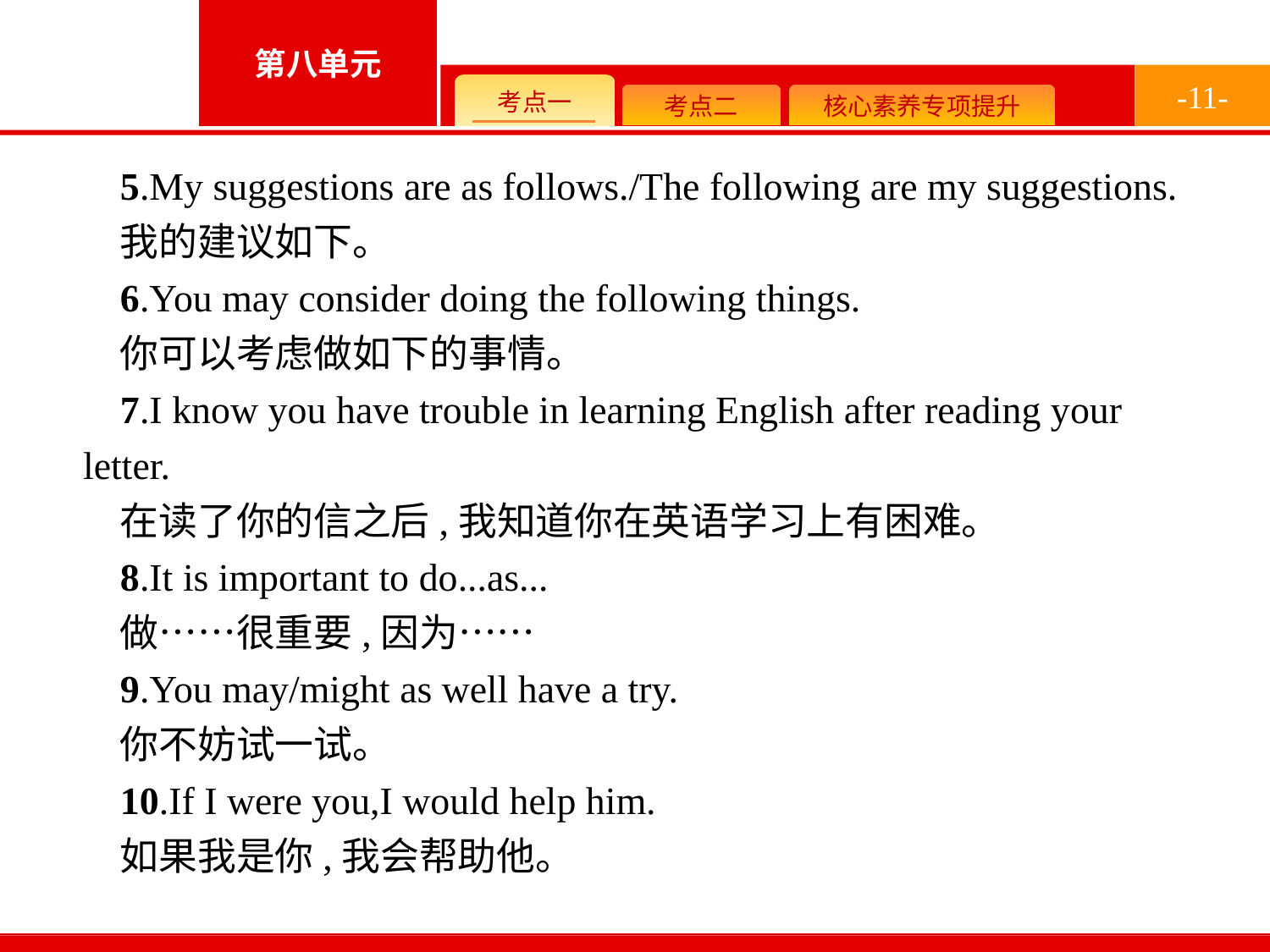

-11-
5.My suggestions are as follows./The following are my suggestions.
我的建议如下。
6.You may consider doing the following things.
你可以考虑做如下的事情。
7.I know you have trouble in learning English after reading your letter.
在读了你的信之后,我知道你在英语学习上有困难。
8.It is important to do...as...
做……很重要,因为……
9.You may/might as well have a try.
你不妨试一试。
10.If I were you,I would help him.
如果我是你,我会帮助他。